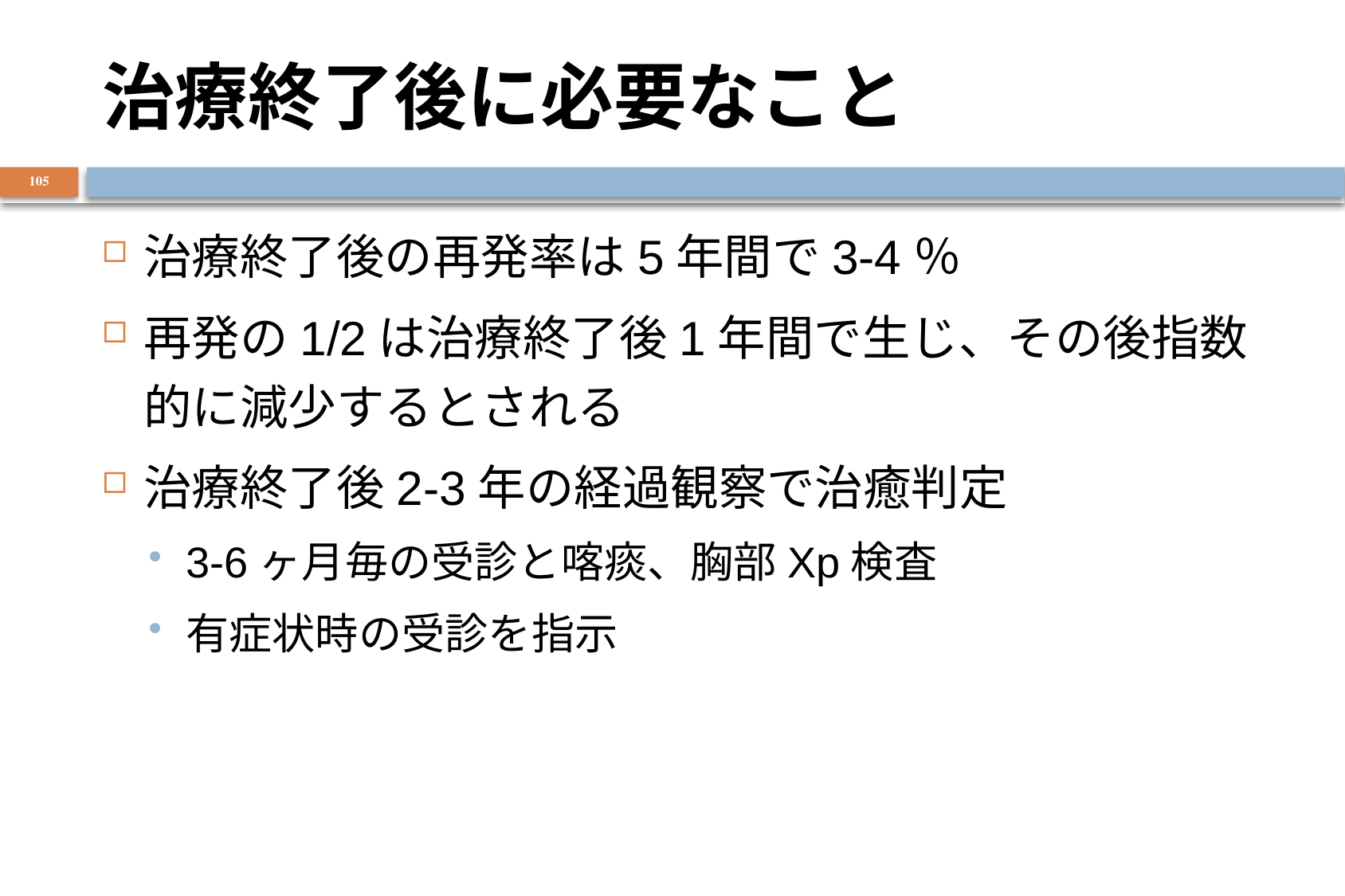

# 治療終了後に必要なこと
105
治療終了後の再発率は5年間で3-4％
再発の1/2は治療終了後1年間で生じ、その後指数的に減少するとされる
治療終了後2-3年の経過観察で治癒判定
3-6ヶ月毎の受診と喀痰、胸部Xp検査
有症状時の受診を指示